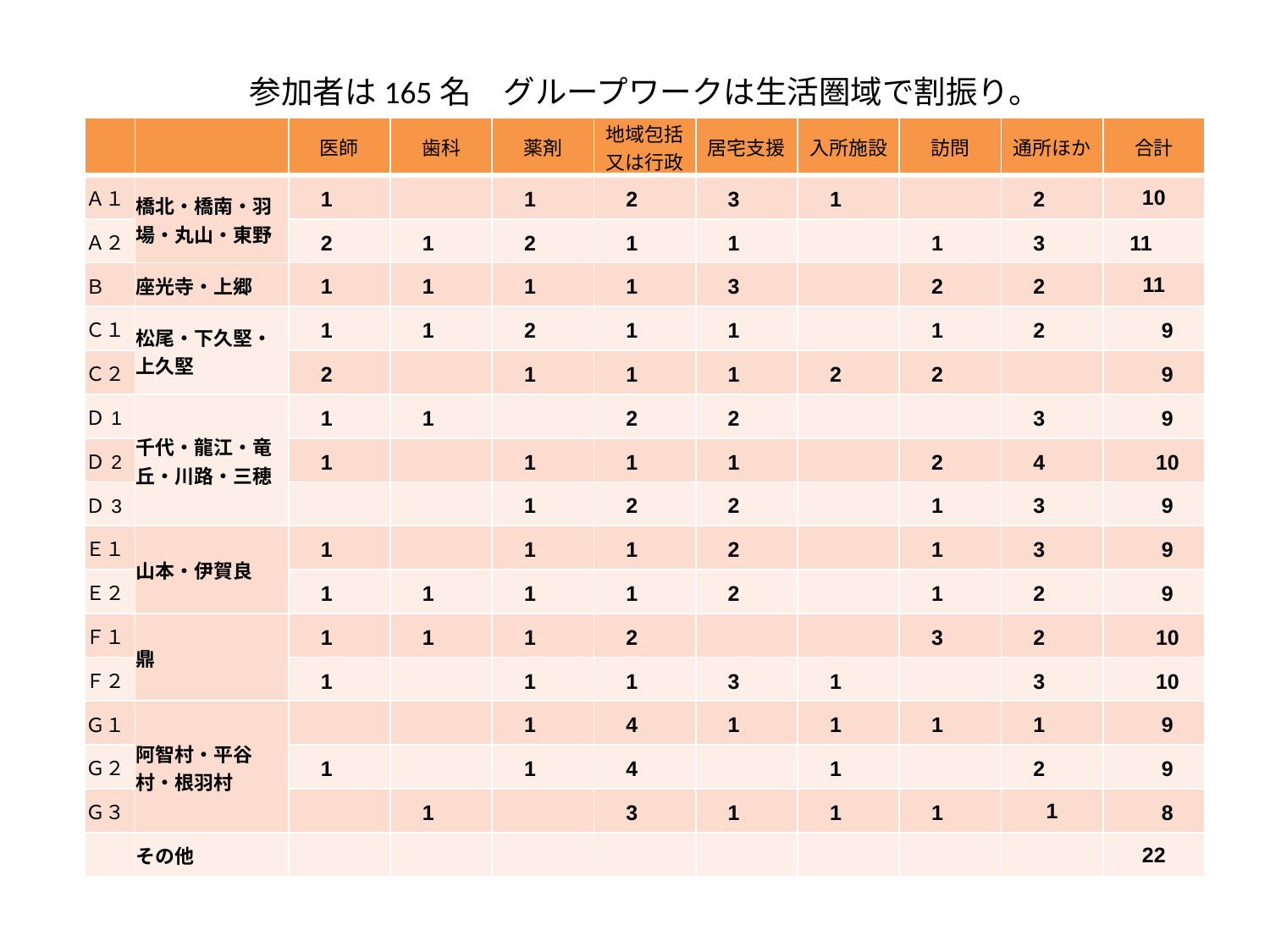

参加者は165名　グループワークは生活圏域で割振り。
|  |  | 医師 | 歯科 | 薬剤 | 地域包括 又は行政 | 居宅支援 | 入所施設 | 訪問 | 通所ほか | 合計 |
| --- | --- | --- | --- | --- | --- | --- | --- | --- | --- | --- |
| Ａ１ | 橋北・橋南・羽場・丸山・東野 | 1 |  | 1 | 2 | 3 | 1 |  | 2 | 10 |
| Ａ２ |  | 2 | 1 | 2 | 1 | 1 |  | 1 | 3 | 11 |
| Ｂ | 座光寺・上郷 | 1 | 1 | 1 | 1 | 3 |  | 2 | 2 | 11 |
| Ｃ１ | 松尾・下久堅・上久堅 | 1 | 1 | 2 | 1 | 1 |  | 1 | 2 | 9 |
| Ｃ２ |  | 2 |  | 1 | 1 | 1 | 2 | 2 |  | 9 |
| Ｄ1 | 千代・龍江・竜丘・川路・三穂 | 1 | 1 |  | 2 | 2 |  |  | 3 | 9 |
| Ｄ2 |  | 1 |  | 1 | 1 | 1 |  | 2 | 4 | 10 |
| Ｄ3 |  |  |  | 1 | 2 | 2 |  | 1 | 3 | 9 |
| Ｅ１ | 山本・伊賀良 | 1 |  | 1 | 1 | 2 |  | 1 | 3 | 9 |
| Ｅ２ |  | 1 | 1 | 1 | 1 | 2 |  | 1 | 2 | 9 |
| Ｆ１ | 鼎 | 1 | 1 | 1 | 2 |  |  | 3 | 2 | 10 |
| Ｆ２ |  | 1 |  | 1 | 1 | 3 | 1 |  | 3 | 10 |
| Ｇ１ | 阿智村・平谷村・根羽村 |  |  | 1 | 4 | 1 | 1 | 1 | 1 | 9 |
| Ｇ２ |  | 1 |  | 1 | 4 |  | 1 |  | 2 | 9 |
| Ｇ３ |  |  | 1 |  | 3 | 1 | 1 | 1 | 1 | 8 |
|  | その他 |  |  |  |  |  |  |  |  | 22 |